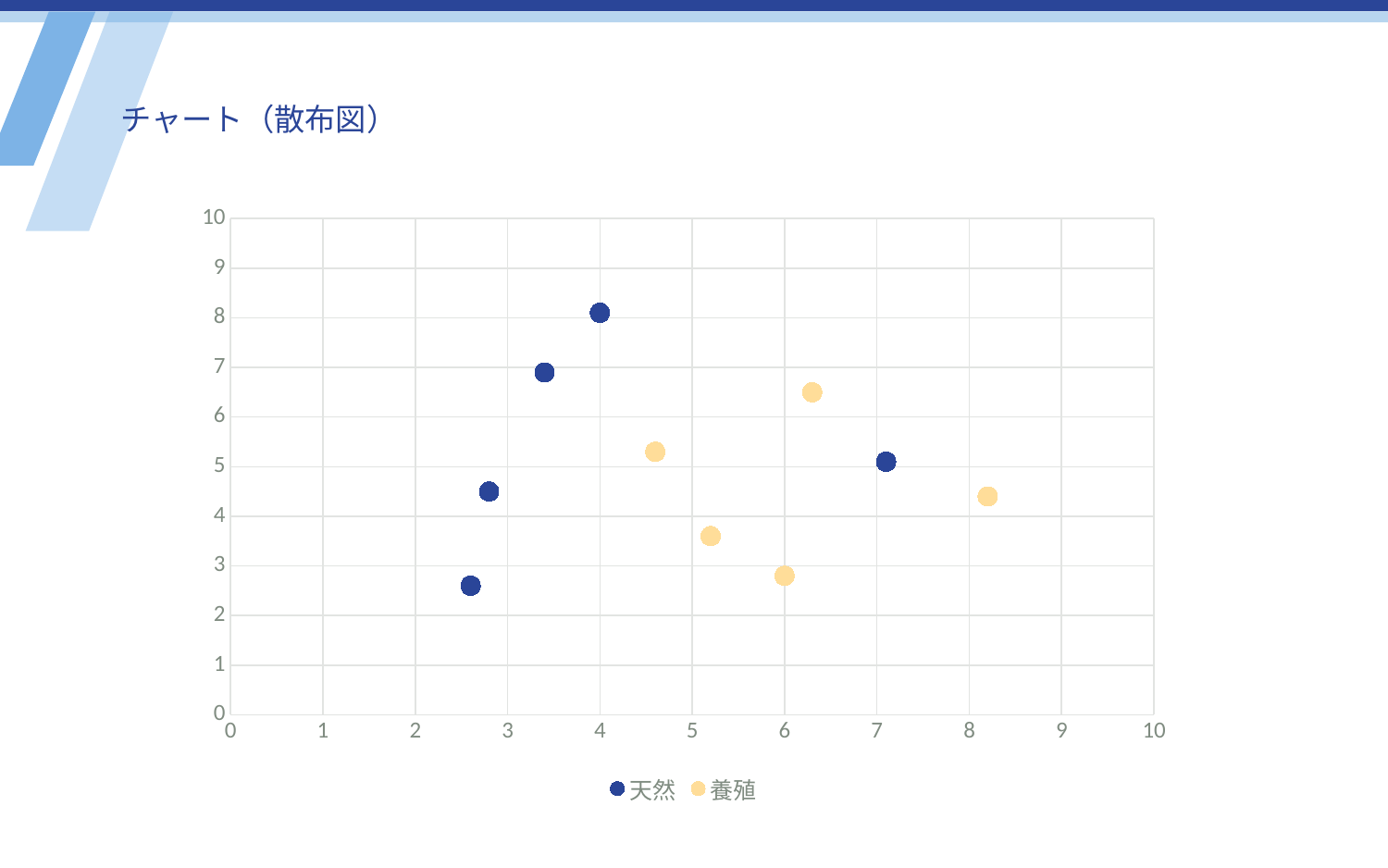

# チャート（散布図）

### Chart

| Category | 天然 | 養殖 |
|---|---|---|